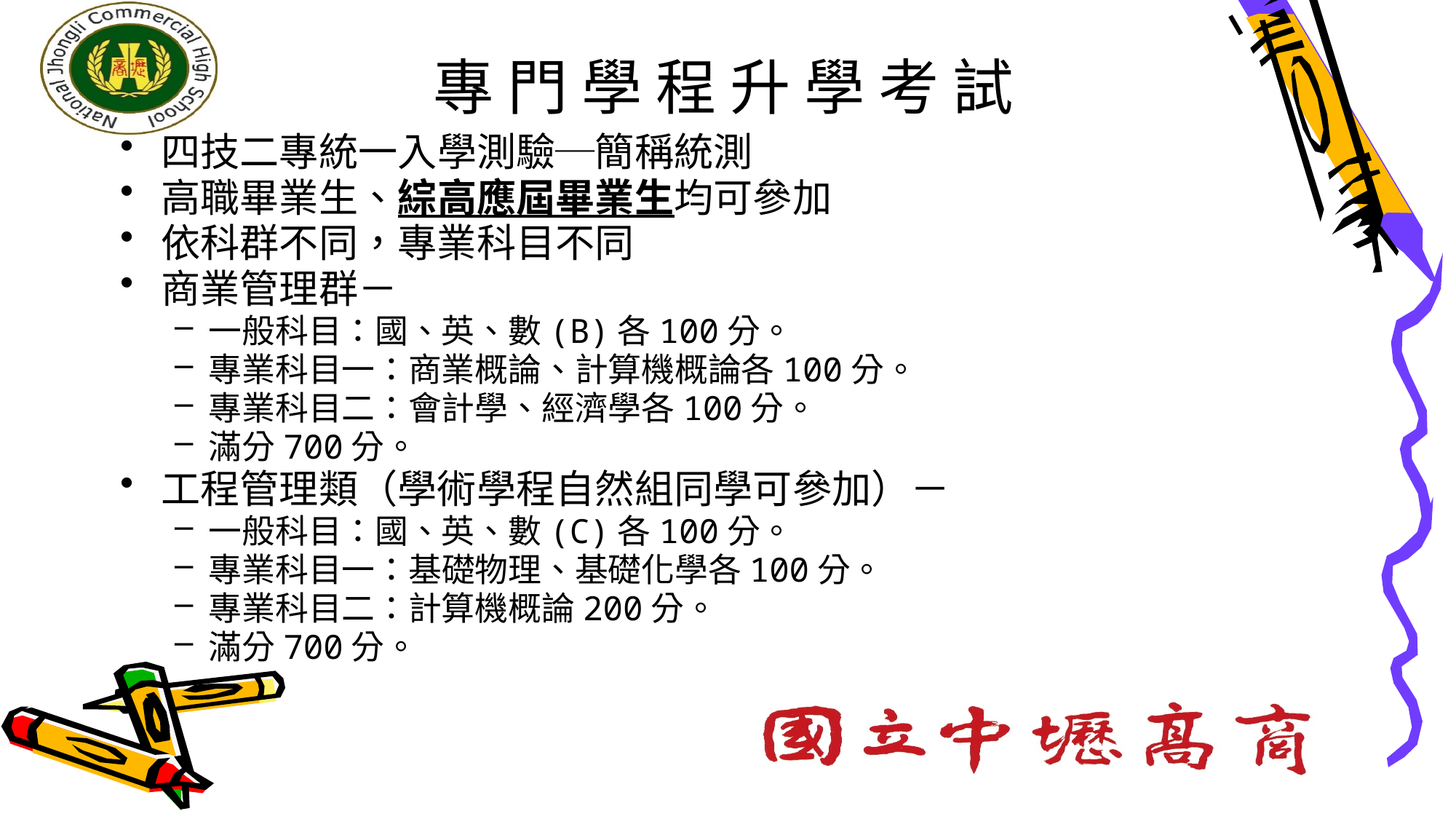

# 專 門 學 程 升 學 考 試
四技二專統一入學測驗─簡稱統測
高職畢業生、綜高應屆畢業生均可參加
依科群不同，專業科目不同
商業管理群－
一般科目：國、英、數(B)各100分。
專業科目一：商業概論、計算機概論各100分。
專業科目二：會計學、經濟學各100分。
滿分700分。
工程管理類（學術學程自然組同學可參加）－
一般科目：國、英、數(C)各100分。
專業科目一：基礎物理、基礎化學各100分。
專業科目二：計算機概論200分。
滿分700分。